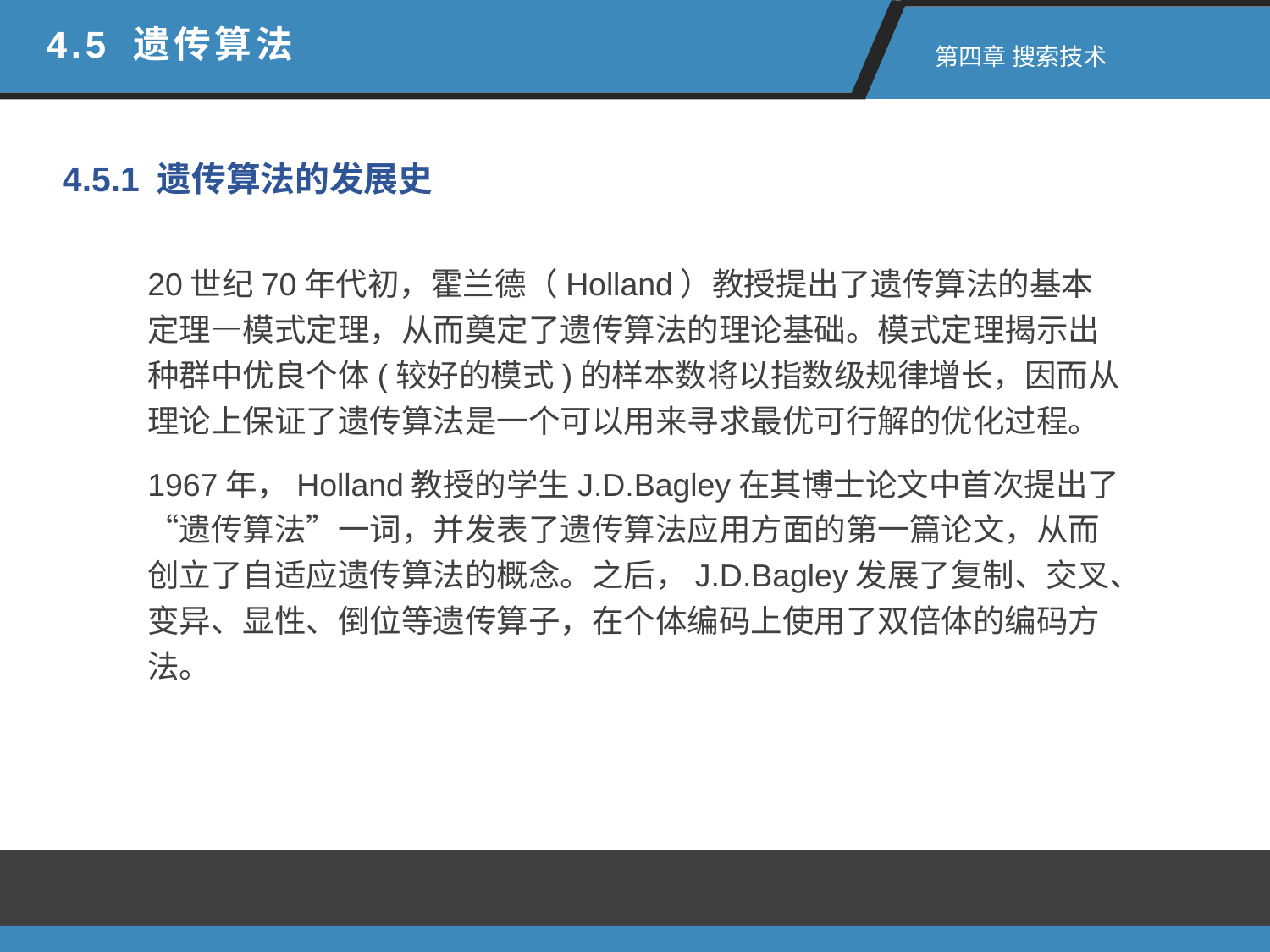

4.5 遗传算法
  第四章 搜索技术
4.5.1 遗传算法的发展史
20世纪70年代初，霍兰德（Holland）教授提出了遗传算法的基本定理—模式定理，从而奠定了遗传算法的理论基础。模式定理揭示出种群中优良个体(较好的模式)的样本数将以指数级规律增长，因而从理论上保证了遗传算法是一个可以用来寻求最优可行解的优化过程。
1967年，Holland教授的学生J.D.Bagley在其博士论文中首次提出了“遗传算法”一词，并发表了遗传算法应用方面的第一篇论文，从而创立了自适应遗传算法的概念。之后，J.D.Bagley发展了复制、交叉、变异、显性、倒位等遗传算子，在个体编码上使用了双倍体的编码方法。